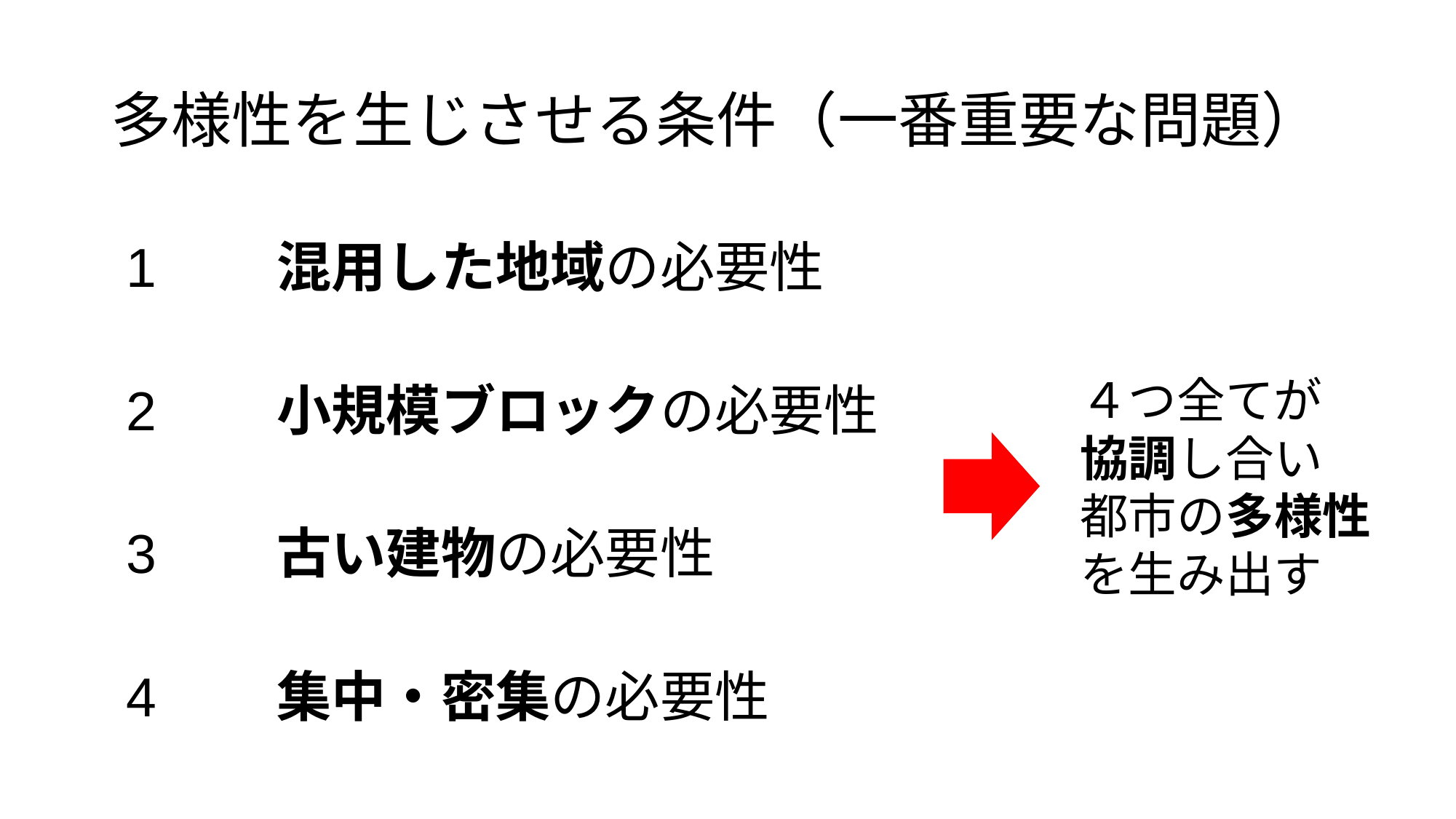

# 多様性を生じさせる条件（一番重要な問題）
 1　　混用した地域の必要性

 2　　小規模ブロックの必要性

 3　　古い建物の必要性

 4　　集中・密集の必要性
４つ全てが
協調し合い
都市の多様性を生み出す